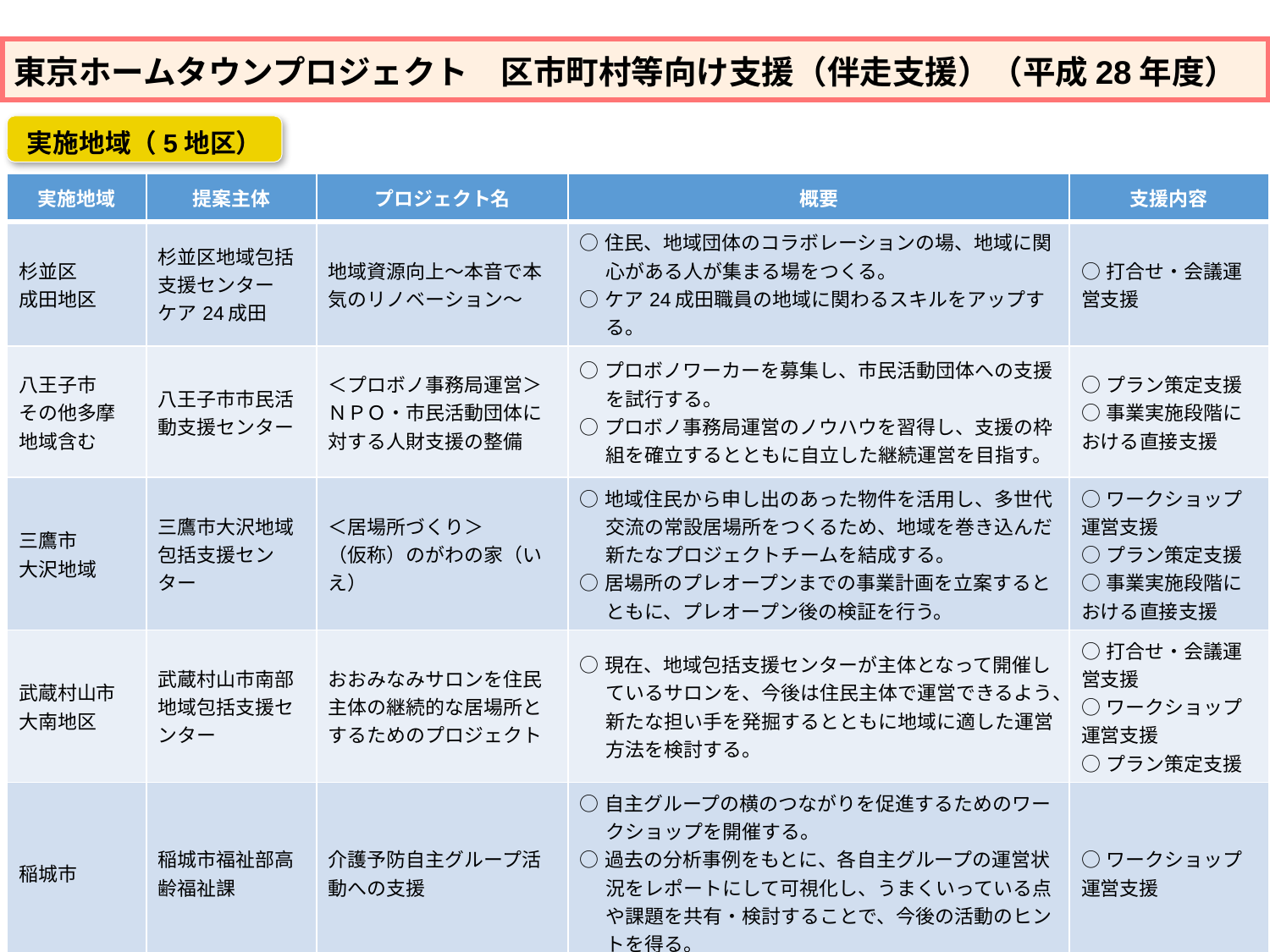

# 東京ホームタウンプロジェクト　区市町村等向け支援（伴走支援）（平成28年度）
実施地域（5地区）
| 実施地域 | 提案主体 | プロジェクト名 | 概要 | 支援内容 |
| --- | --- | --- | --- | --- |
| 杉並区 成田地区 | 杉並区地域包括支援センター ケア24成田 | 地域資源向上～本音で本気のリノベーション～ | ○住民、地域団体のコラボレーションの場、地域に関心がある人が集まる場をつくる。 ○ケア24成田職員の地域に関わるスキルをアップする。 | ○打合せ・会議運営支援 |
| 八王子市 その他多摩地域含む | 八王子市市民活動支援センター | ＜プロボノ事務局運営＞ ＮＰＯ・市民活動団体に対する人財支援の整備 | ○プロボノワーカーを募集し、市民活動団体への支援を試行する。 ○プロボノ事務局運営のノウハウを習得し、支援の枠組を確立するとともに自立した継続運営を目指す。 | ○プラン策定支援 ○事業実施段階における直接支援 |
| 三鷹市 大沢地域 | 三鷹市大沢地域包括支援センター | ＜居場所づくり＞ （仮称）のがわの家（いえ） | ○地域住民から申し出のあった物件を活用し、多世代交流の常設居場所をつくるため、地域を巻き込んだ新たなプロジェクトチームを結成する。 ○居場所のプレオープンまでの事業計画を立案するとともに、プレオープン後の検証を行う。 | ○ワークショップ運営支援 ○プラン策定支援 ○事業実施段階における直接支援 |
| 武蔵村山市 大南地区 | 武蔵村山市南部地域包括支援センター | おおみなみサロンを住民主体の継続的な居場所とするためのプロジェクト | ○現在、地域包括支援センターが主体となって開催しているサロンを、今後は住民主体で運営できるよう、新たな担い手を発掘するとともに地域に適した運営方法を検討する。 | ○打合せ・会議運営支援 ○ワークショップ運営支援 ○プラン策定支援 |
| 稲城市 | 稲城市福祉部高齢福祉課 | 介護予防自主グループ活動への支援 | ○自主グループの横のつながりを促進するためのワークショップを開催する。 ○過去の分析事例をもとに、各自主グループの運営状況をレポートにして可視化し、うまくいっている点や課題を共有・検討することで、今後の活動のヒントを得る。 | ○ワークショップ運営支援 |